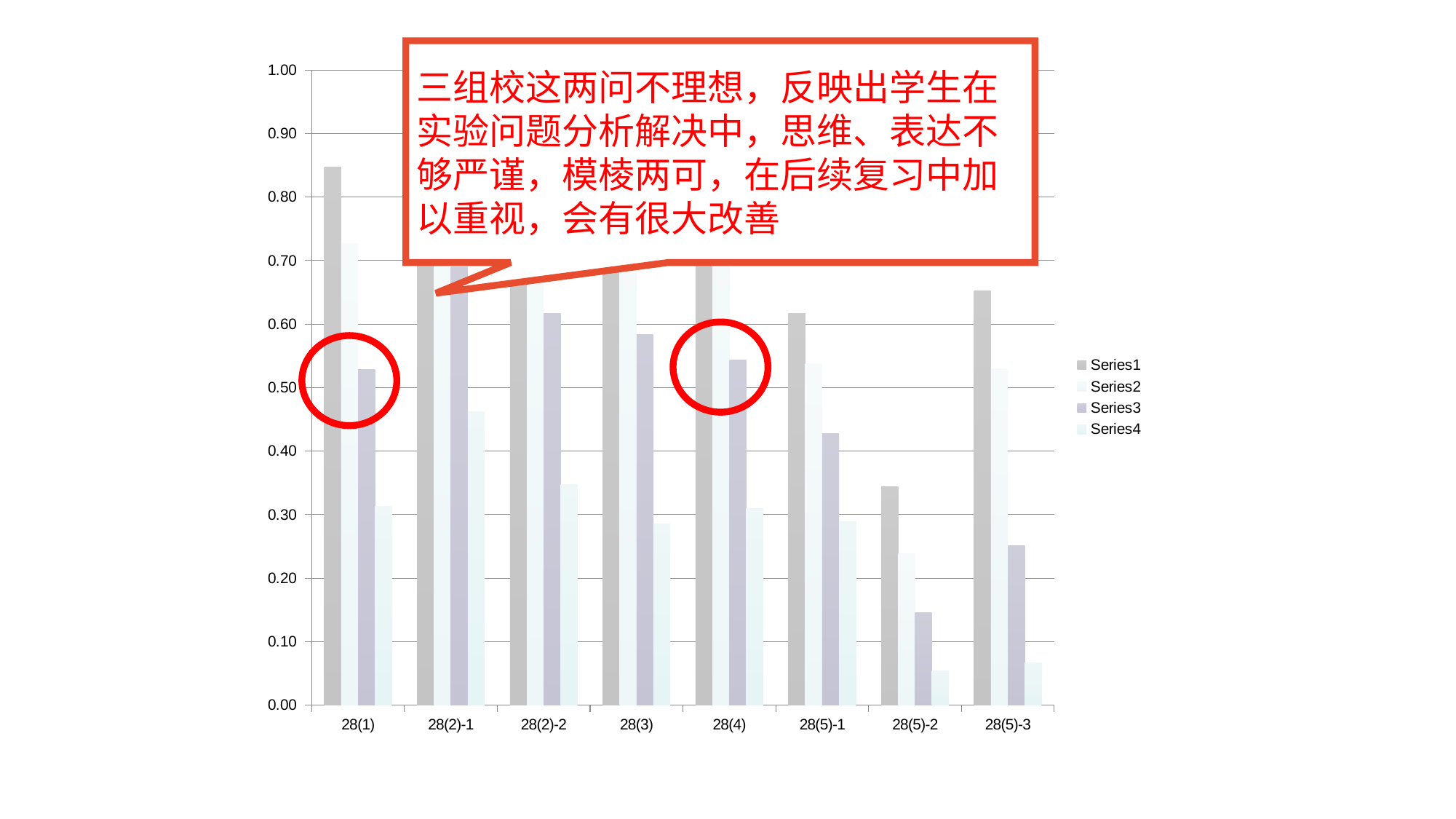

三组校这两问不理想，反映出学生在实验问题分析解决中，思维、表达不够严谨，模棱两可，在后续复习中加以重视，会有很大改善

[unsupported chart]